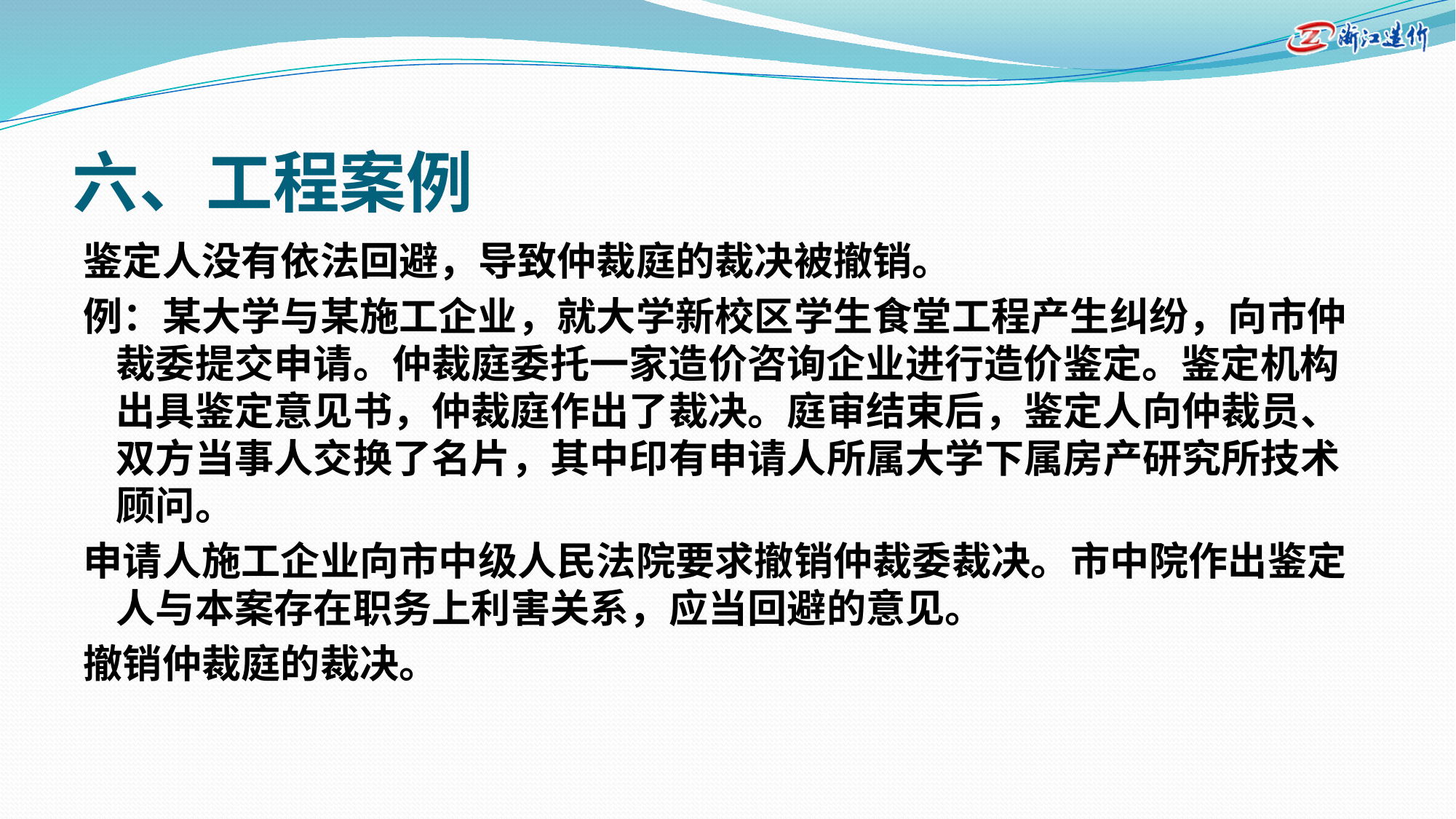

# 六、工程案例
鉴定人没有依法回避，导致仲裁庭的裁决被撤销。
例：某大学与某施工企业，就大学新校区学生食堂工程产生纠纷，向市仲裁委提交申请。仲裁庭委托一家造价咨询企业进行造价鉴定。鉴定机构出具鉴定意见书，仲裁庭作出了裁决。庭审结束后，鉴定人向仲裁员、双方当事人交换了名片，其中印有申请人所属大学下属房产研究所技术顾问。
申请人施工企业向市中级人民法院要求撤销仲裁委裁决。市中院作出鉴定人与本案存在职务上利害关系，应当回避的意见。
撤销仲裁庭的裁决。